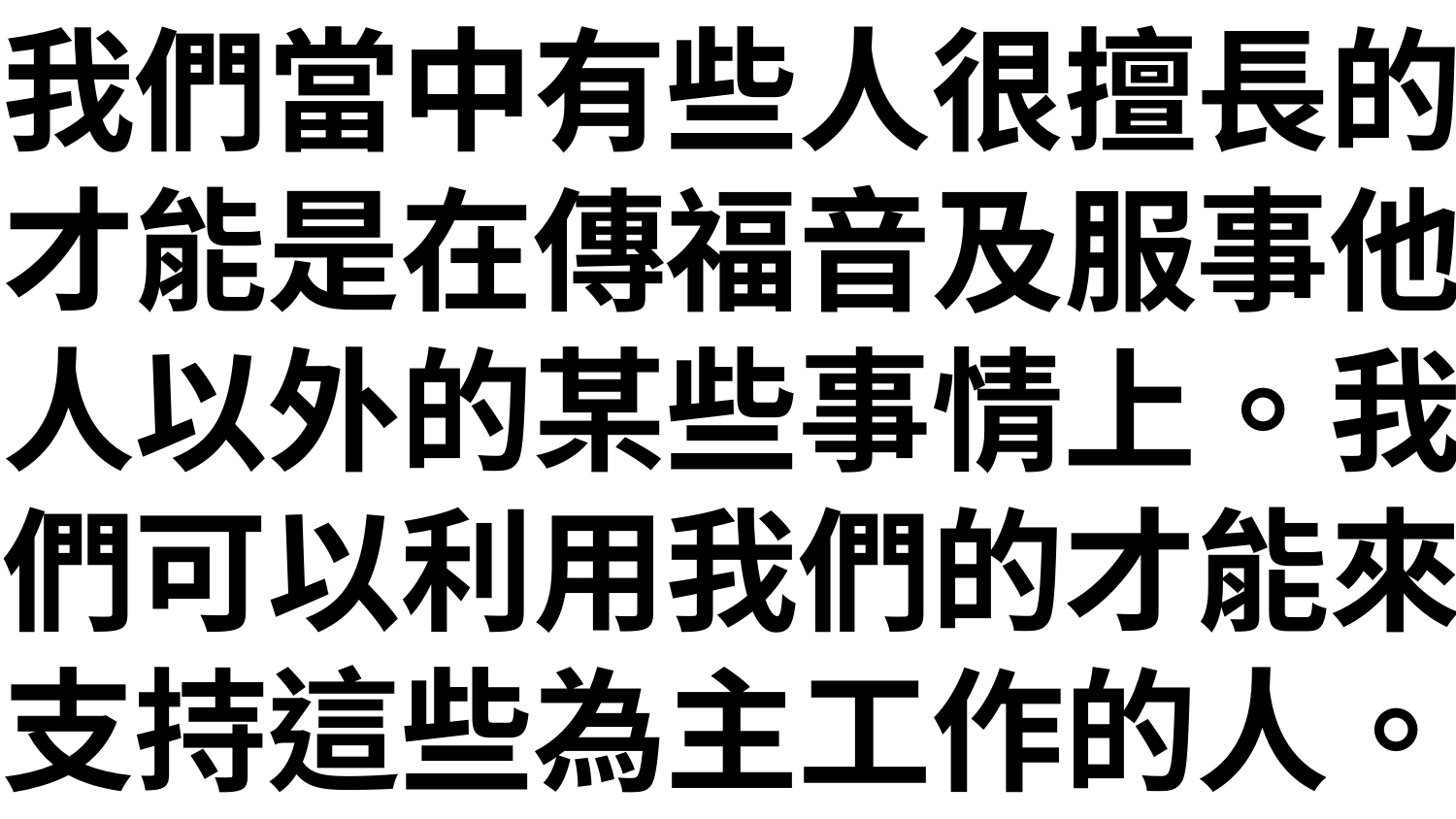

我們當中有些人很擅長的才能是在傳福音及服事他人以外的某些事情上。我們可以利用我們的才能來支持這些為主工作的人。